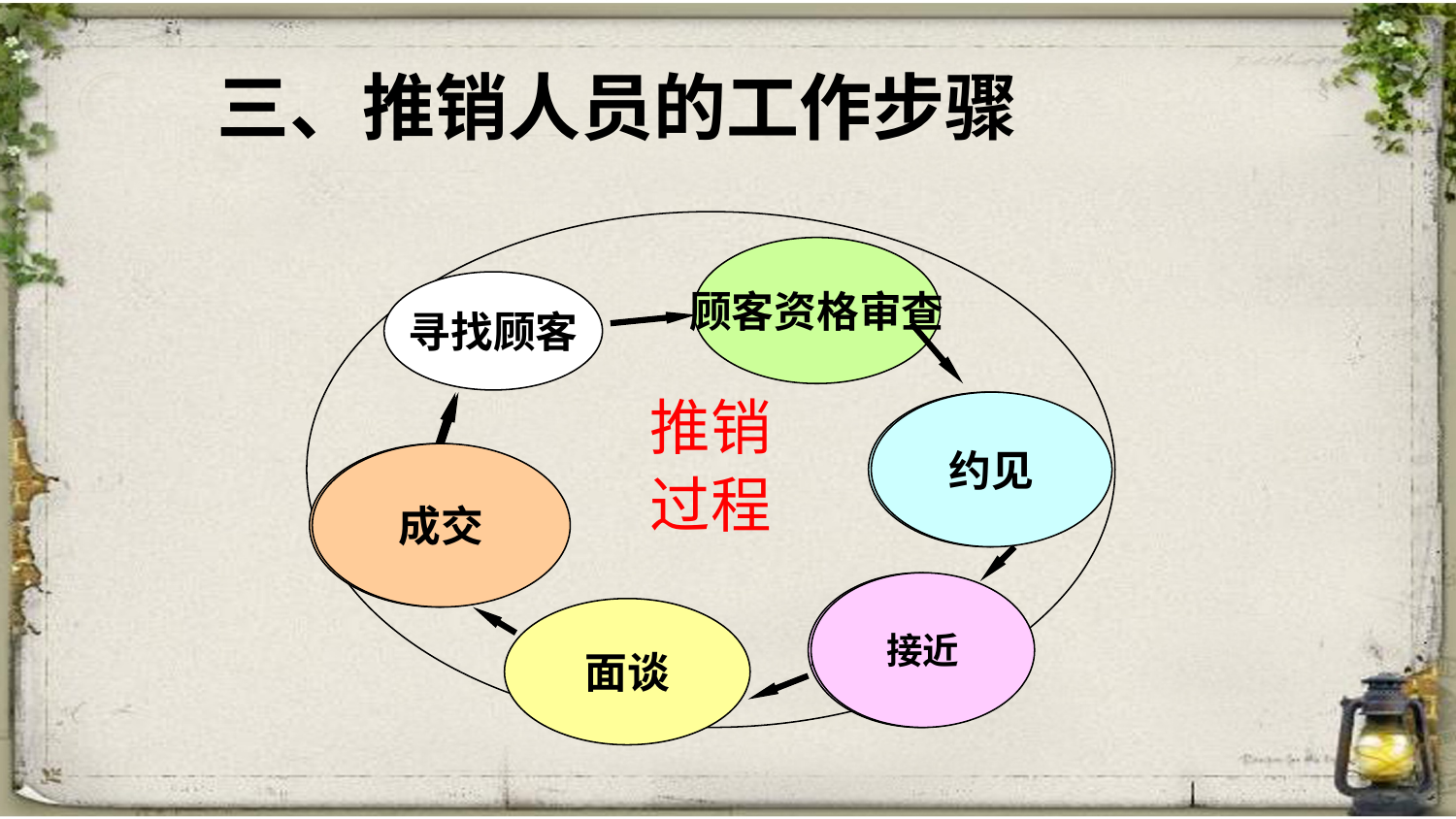

三、推销人员的工作步骤

推销
过程
顾客资格审查
寻找顾客

洽谈沟通
约见
售后服务
成交

顾客异议处理
接近
面谈